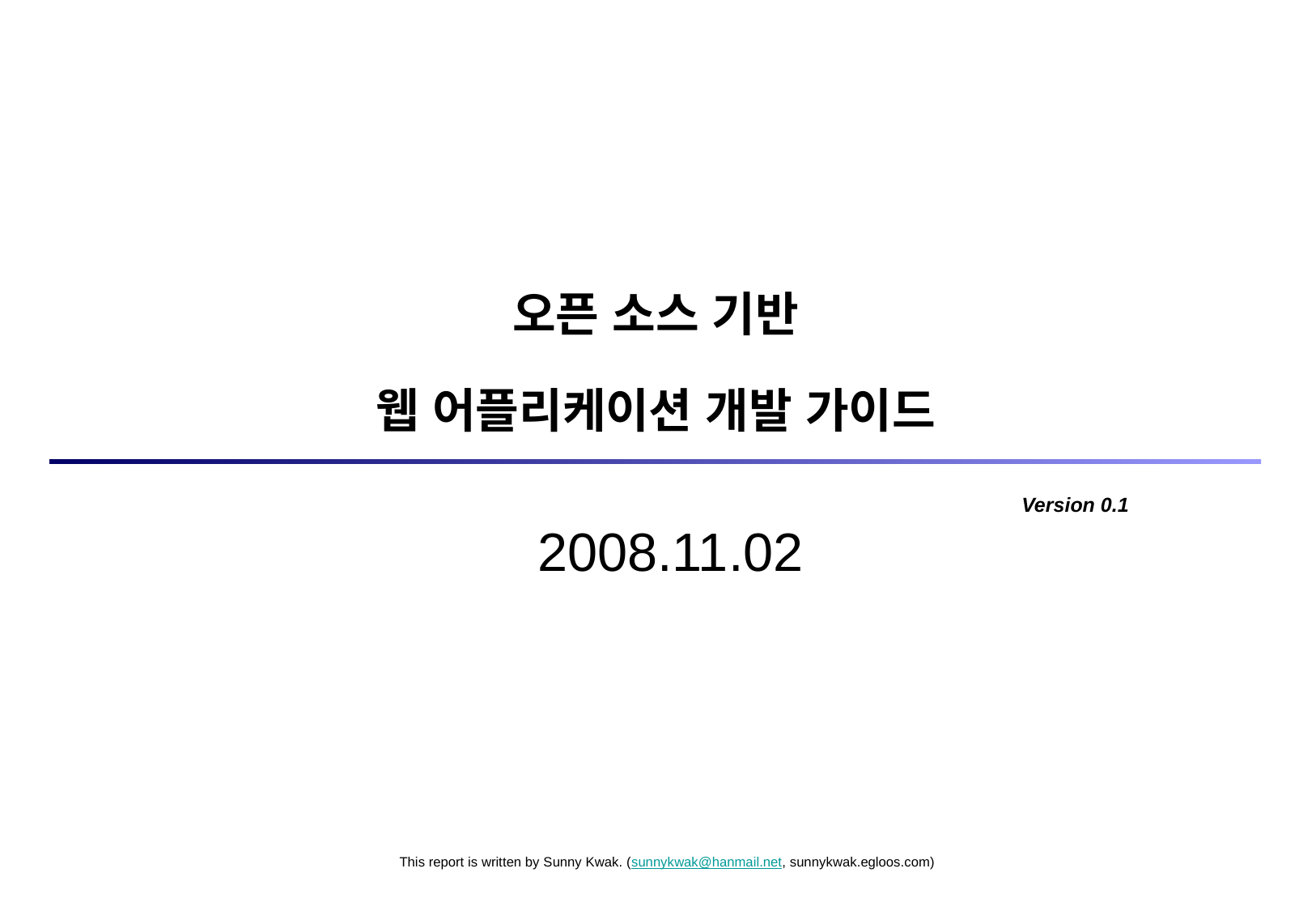

오픈 소스 기반
웹 어플리케이션 개발 가이드
Version 0.1
2008.11.02